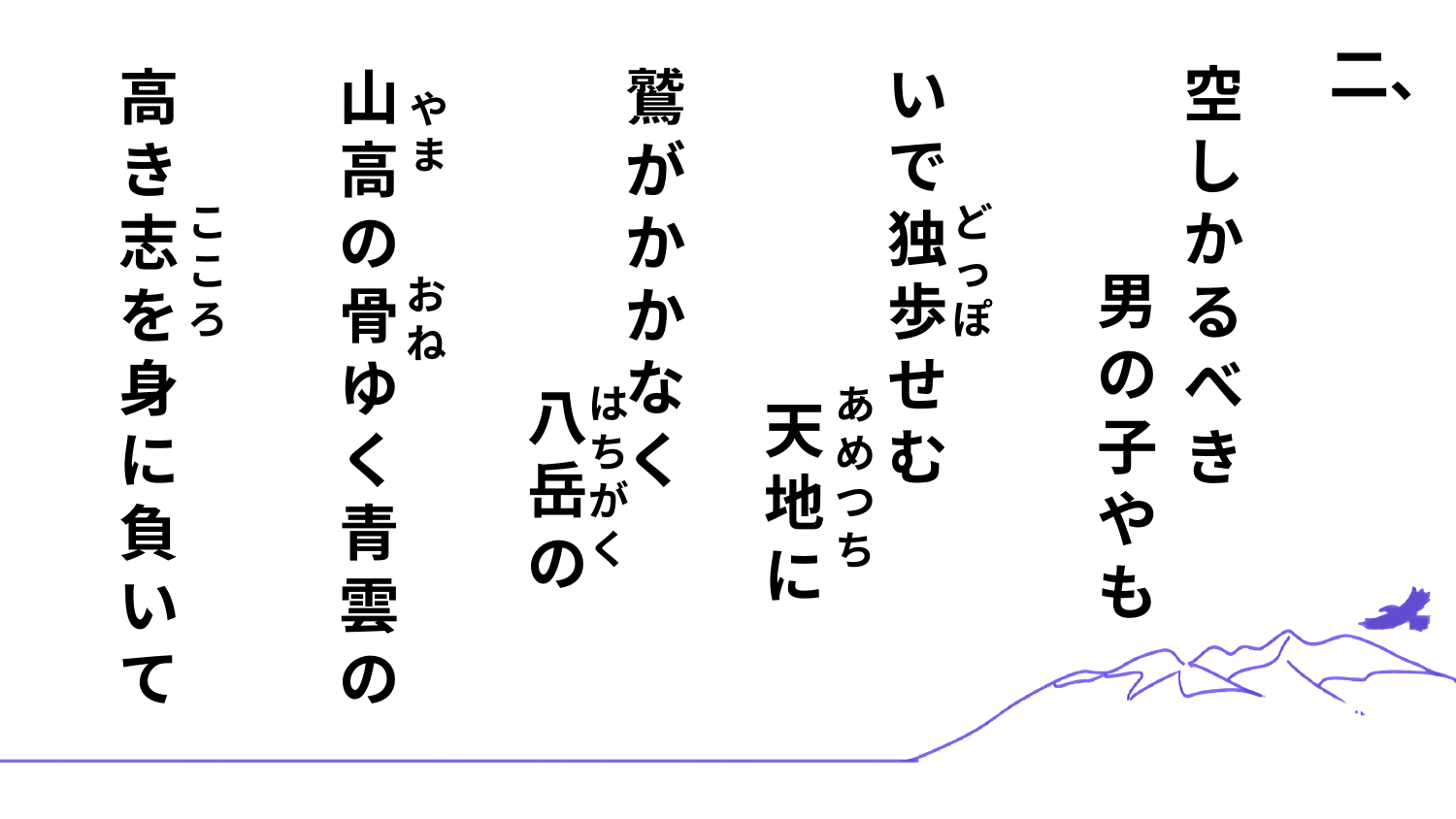

二、
空しかるべき

いで独歩せむ

高き志を身に負いて
山高の骨ゆく青雲の
鷲がかかなく
や
ま
こころ
どっぽ
男の子
やも
おね
はちがく
あめつち
八岳の
天地に